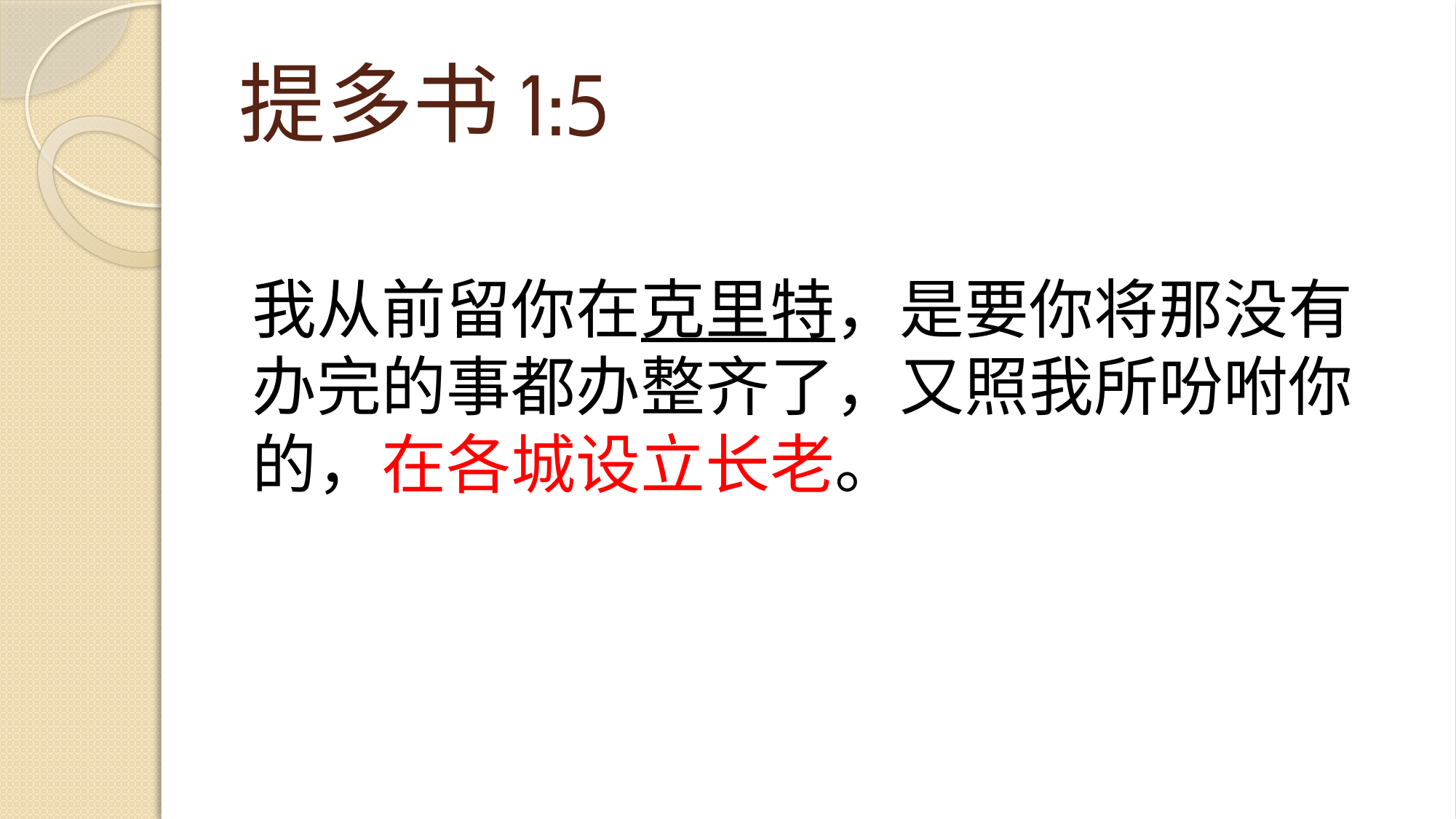

# 提多书1:5

我从前留你在克里特，是要你将那没有办完的事都办整齐了，又照我所吩咐你的，在各城设立长老。